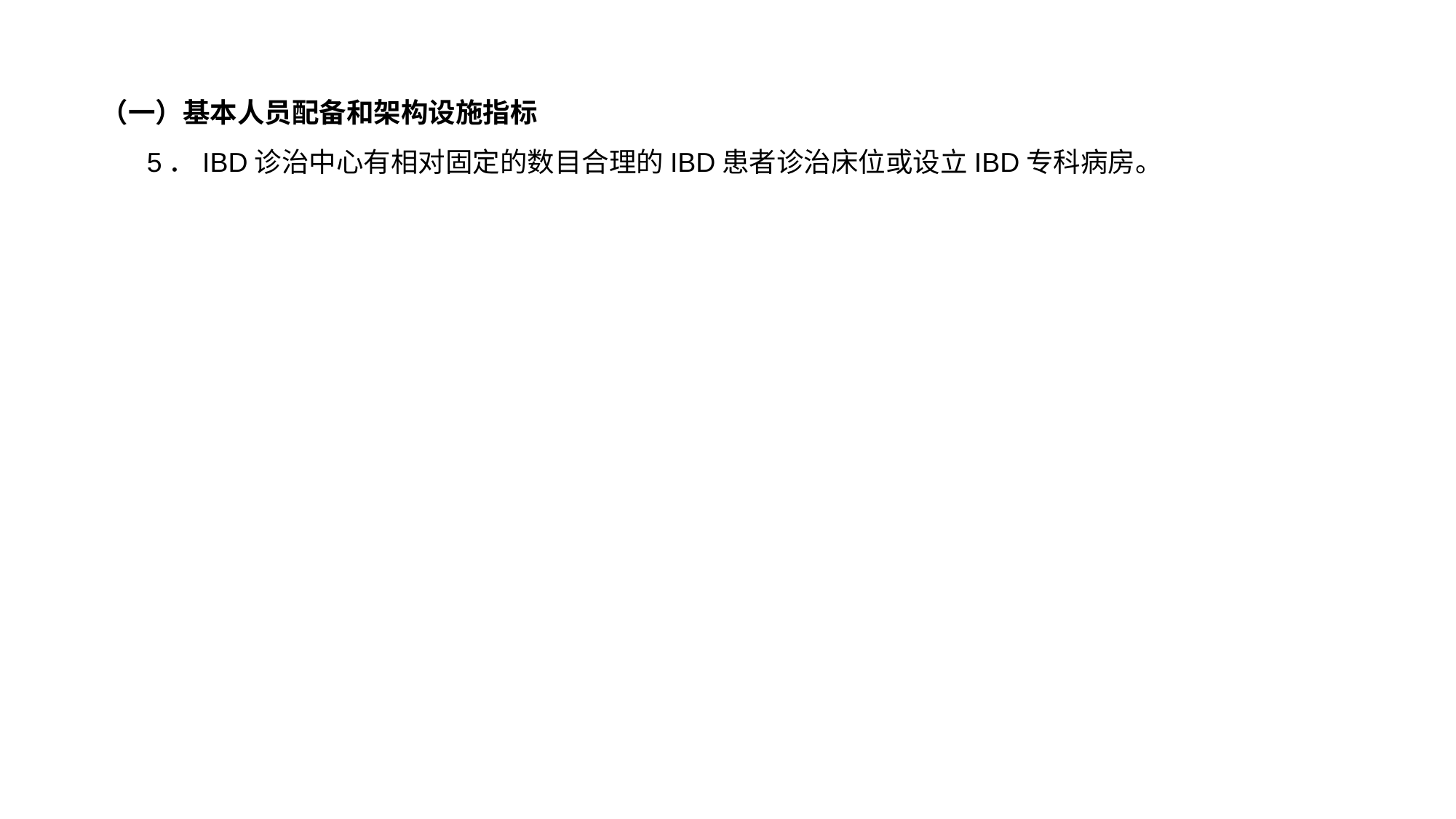

（一）基本人员配备和架构设施指标
      5．IBD诊治中心有相对固定的数目合理的IBD患者诊治床位或设立IBD专科病房。